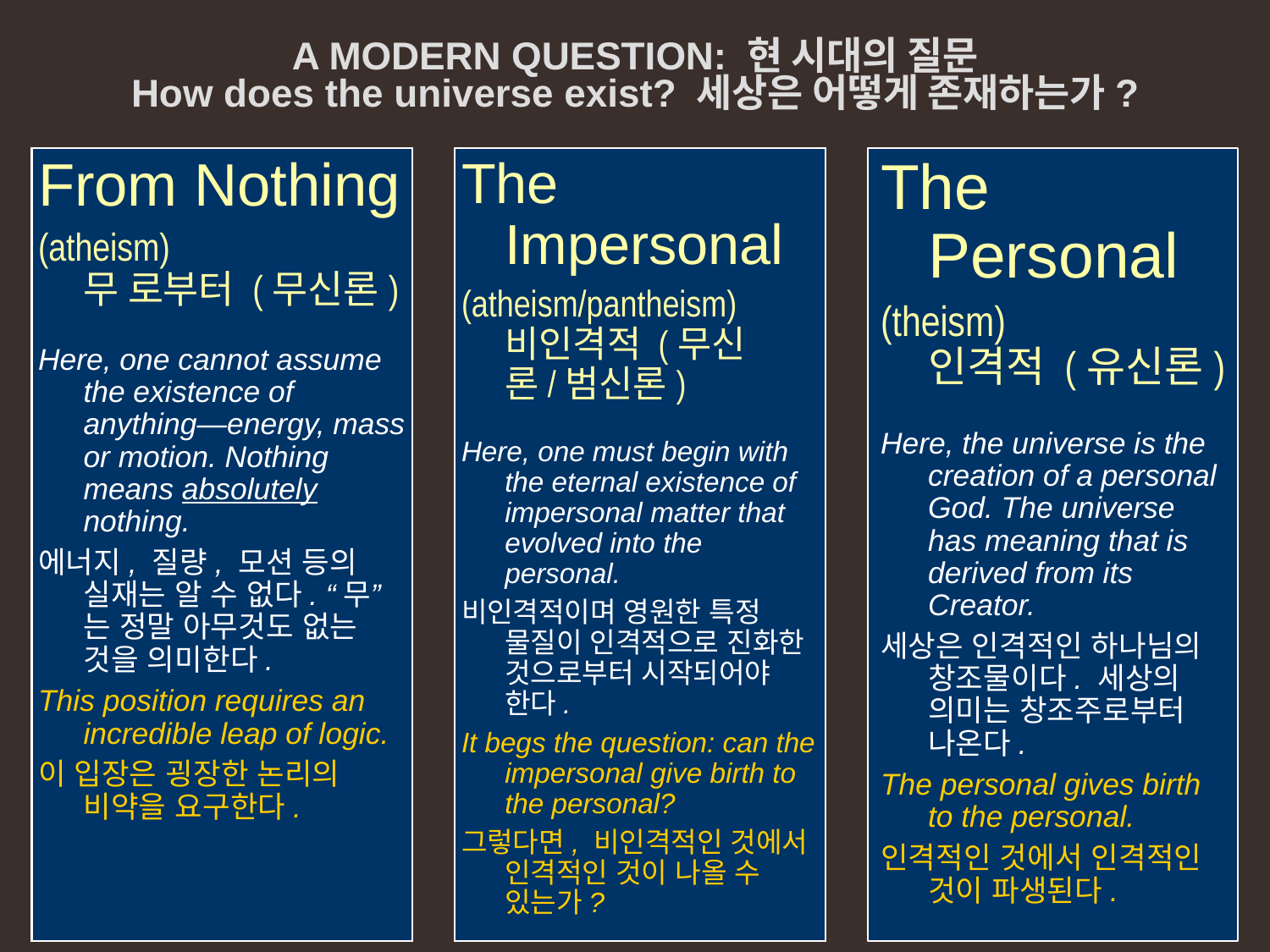

A MODERN QUESTION: 현 시대의 질문
How does the universe exist? 세상은 어떻게 존재하는가?

The Personal
(theism)
인격적 (유신론)

Here, the universe is the creation of a personal God. The universe has meaning that is derived from its Creator.
세상은 인격적인 하나님의 창조물이다. 세상의 의미는 창조주로부터 나온다.
The personal gives birth to the personal.
인격적인 것에서 인격적인 것이 파생된다.
From Nothing
(atheism)
무 로부터 (무신론)

Here, one cannot assume the existence of anything—energy, mass or motion. Nothing means absolutely nothing.
에너지, 질량, 모션 등의 실재는 알 수 없다. “무”는 정말 아무것도 없는 것을 의미한다.
This position requires an incredible leap of logic.
이 입장은 굉장한 논리의 비약을 요구한다.
The Impersonal
(atheism/pantheism)
비인격적 (무신론/범신론)

Here, one must begin with the eternal existence of impersonal matter that evolved into the personal.
비인격적이며 영원한 특정 물질이 인격적으로 진화한 것으로부터 시작되어야 한다.
It begs the question: can the impersonal give birth to the personal?
그렇다면, 비인격적인 것에서 인격적인 것이 나올 수 있는가?